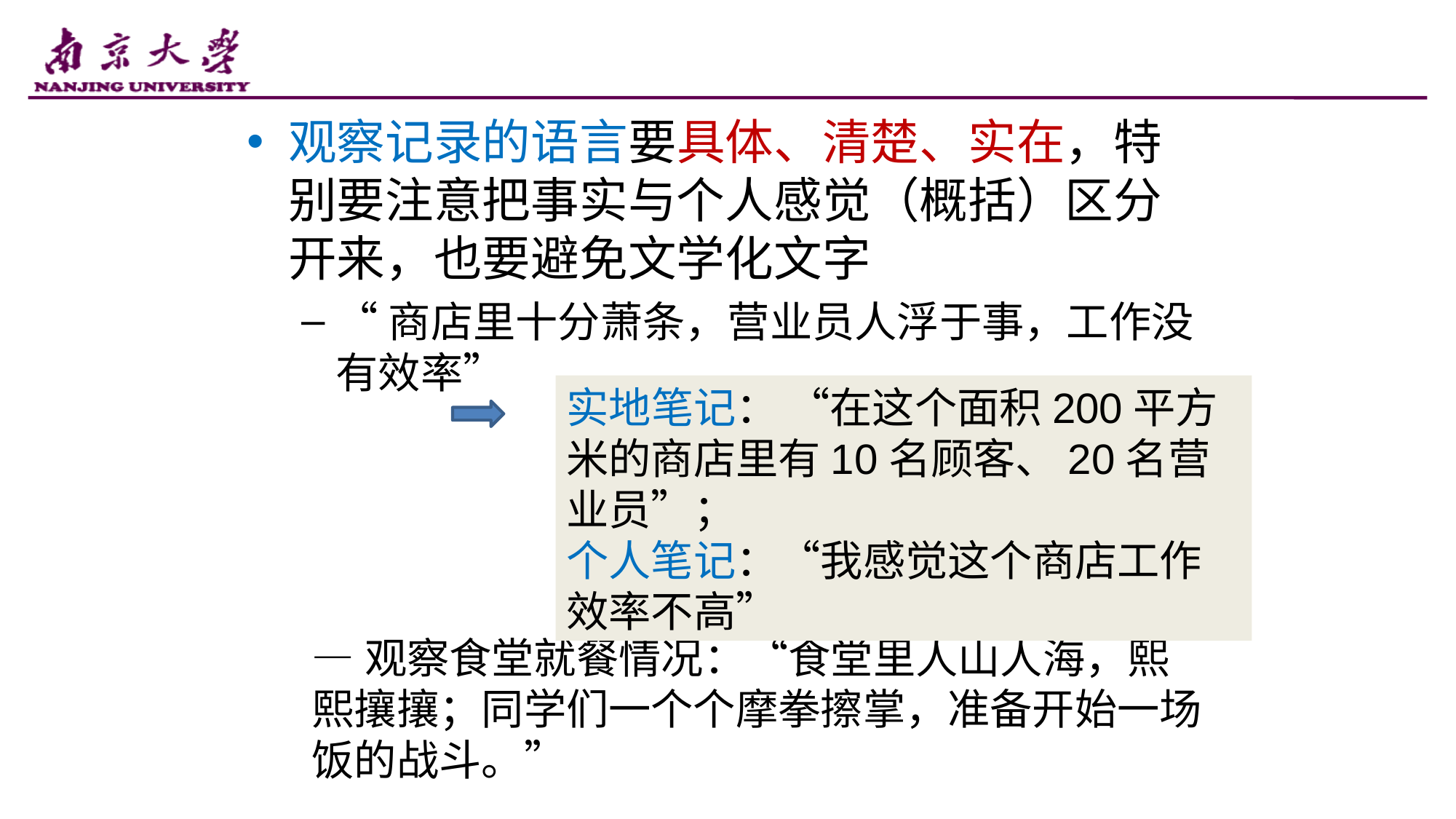

观察记录的语言要具体、清楚、实在，特别要注意把事实与个人感觉（概括）区分开来，也要避免文学化文字
“商店里十分萧条，营业员人浮于事，工作没有效率”
实地笔记： “在这个面积200平方米的商店里有10名顾客、20名营业员”；
个人笔记：“我感觉这个商店工作效率不高”

—观察食堂就餐情况：“食堂里人山人海，熙熙攘攘；同学们一个个摩拳擦掌，准备开始一场饭的战斗。”